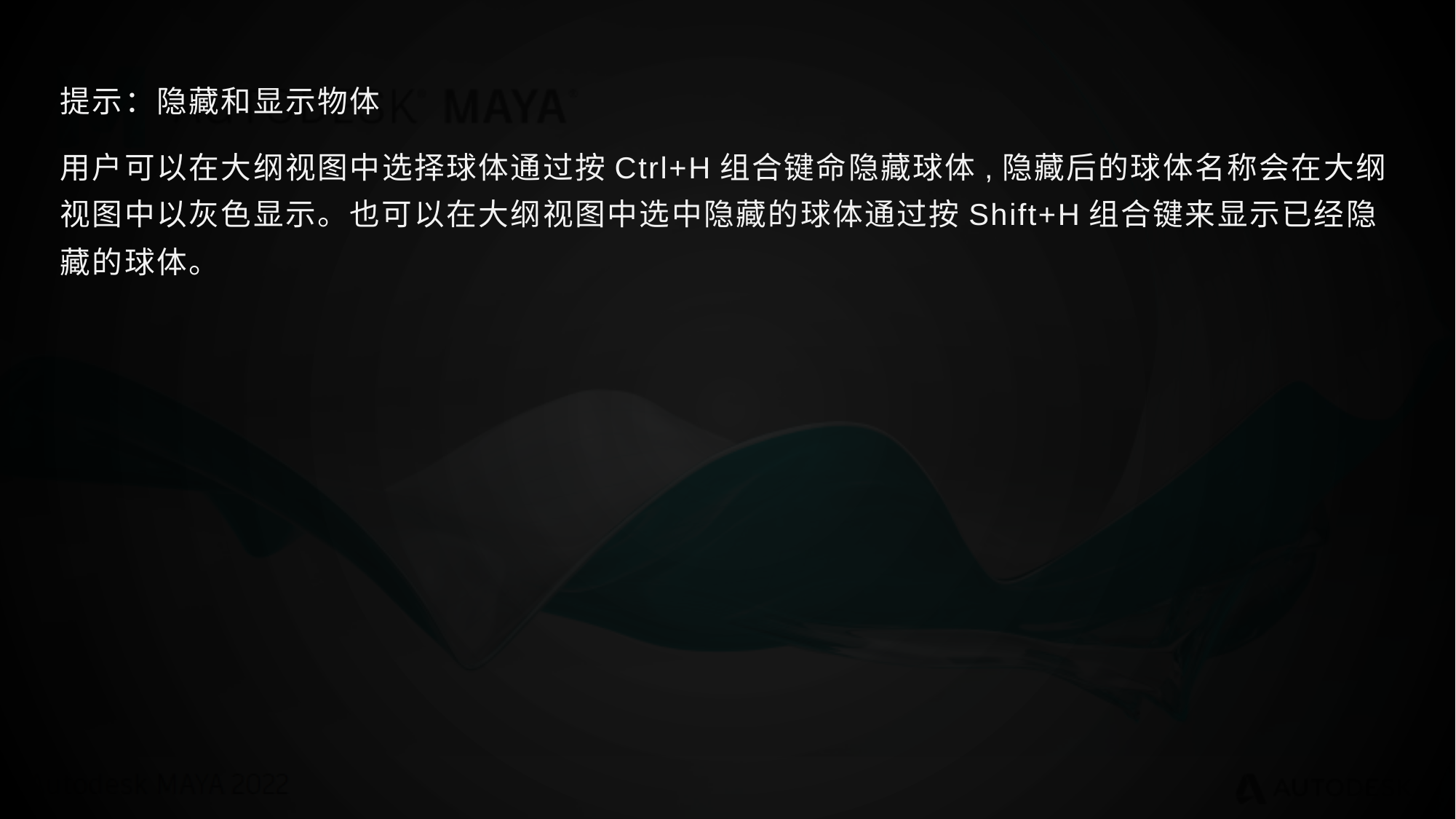

提示：隐藏和显示物体
用户可以在大纲视图中选择球体通过按Ctrl+H组合键命隐藏球体,隐藏后的球体名称会在大纲视图中以灰色显示。也可以在大纲视图中选中隐藏的球体通过按Shift+H组合键来显示已经隐藏的球体。